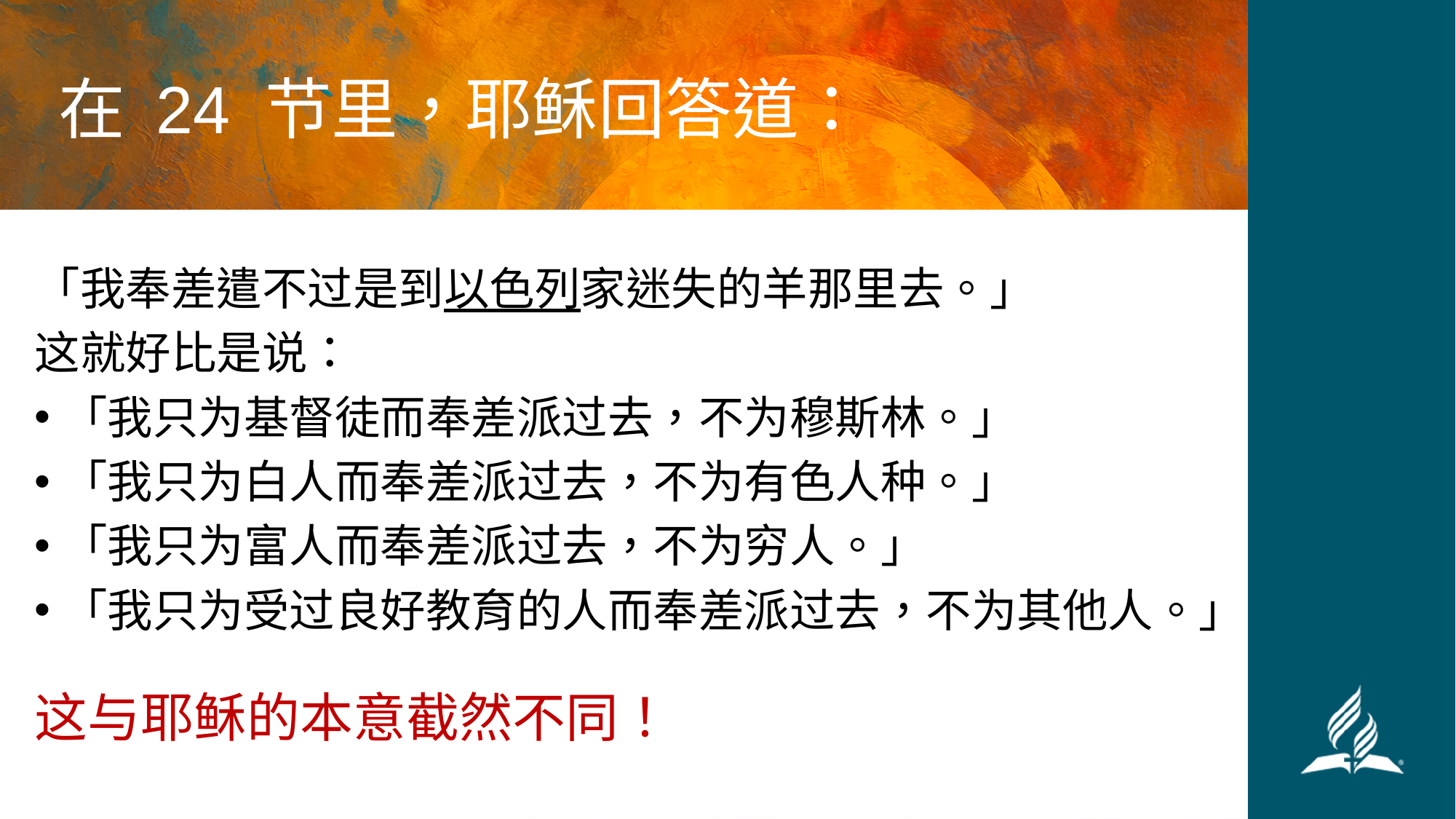

# 在 24 节里，耶稣回答道：

「我奉差遣不过是到以色列家迷失的羊那里去。」
这就好比是说：
「我只为基督徒而奉差派过去，不为穆斯林。」
「我只为白人而奉差派过去，不为有色人种。」
「我只为富人而奉差派过去，不为穷人。」
「我只为受过良好教育的人而奉差派过去，不为其他人。」

这与耶稣的本意截然不同！